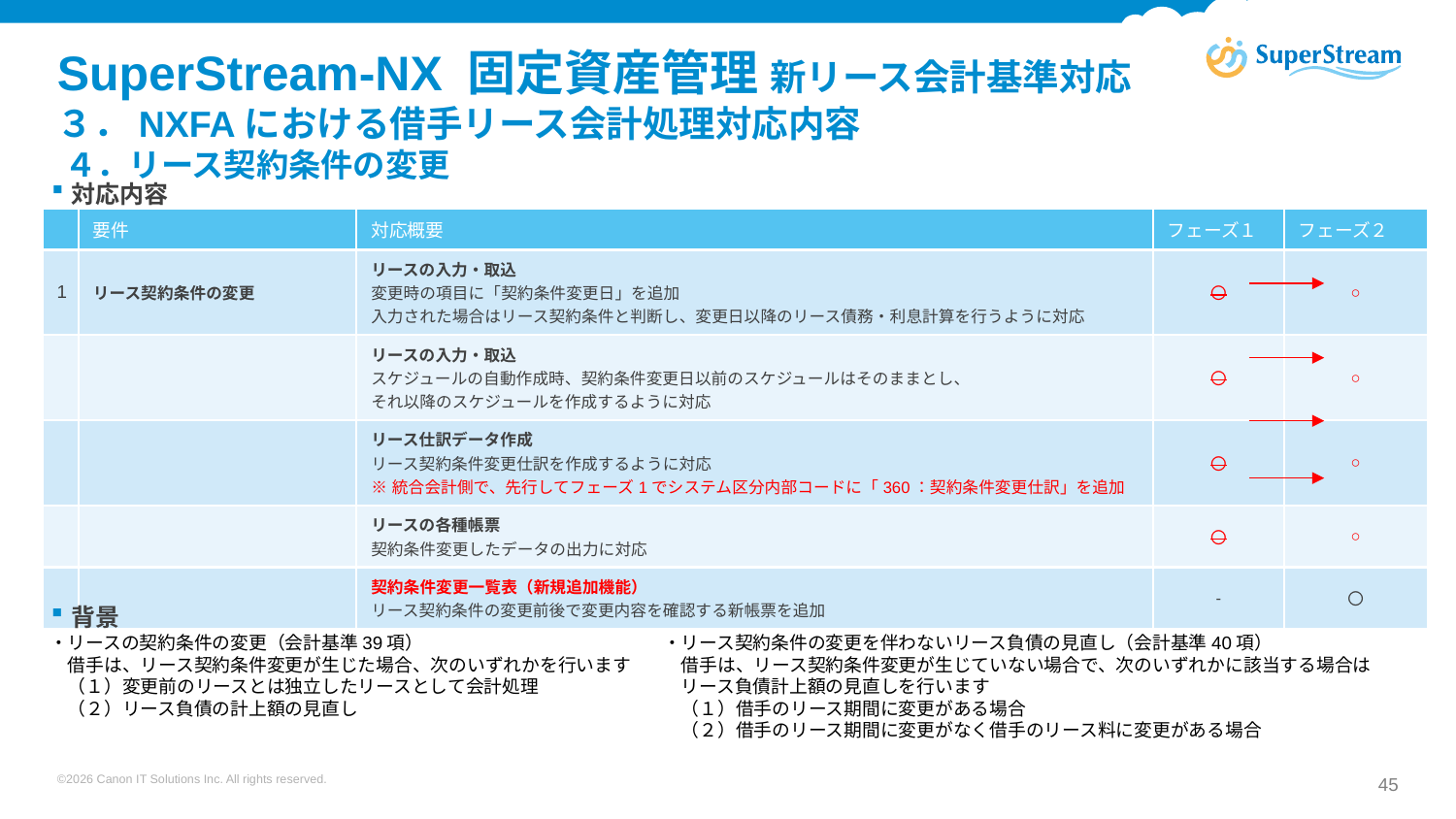

# SuperStream-NX 固定資産管理 新リース会計基準対応 ３．NXFAにおける借手リース会計処理対応内容 ４．リース契約条件の変更
対応内容
|  | 要件 | 対応概要 | フェーズ１ | フェーズ２ |
| --- | --- | --- | --- | --- |
| 1 | リース契約条件の変更 | リースの入力・取込 変更時の項目に「契約条件変更日」を追加 入力された場合はリース契約条件と判断し、変更日以降のリース債務・利息計算を行うように対応 | 〇 | ○ |
|  |  | リースの入力・取込 スケジュールの自動作成時、契約条件変更日以前のスケジュールはそのままとし、 それ以降のスケジュールを作成するように対応 | 〇 | ○ |
|  |  | リース仕訳データ作成 リース契約条件変更仕訳を作成するように対応 ※統合会計側で、先行してフェーズ1でシステム区分内部コードに「360：契約条件変更仕訳」を追加 | 〇 | ○ |
|  |  | リースの各種帳票 契約条件変更したデータの出力に対応 | 〇 | ○ |
|  |  | 契約条件変更一覧表（新規追加機能） リース契約条件の変更前後で変更内容を確認する新帳票を追加 | - | 〇 |
背景
　・リースの契約条件の変更（会計基準39項）
　　借手は、リース契約条件変更が生じた場合、次のいずれかを行います
　　（１）変更前のリースとは独立したリースとして会計処理
　　（２）リース負債の計上額の見直し

　・リース契約条件の変更を伴わないリース負債の見直し（会計基準40項）
　　借手は、リース契約条件変更が生じていない場合で、次のいずれかに該当する場合は
　　リース負債計上額の見直しを行います
　　（１）借手のリース期間に変更がある場合
　　（２）借手のリース期間に変更がなく借手のリース料に変更がある場合
©2026 Canon IT Solutions Inc. All rights reserved.
45